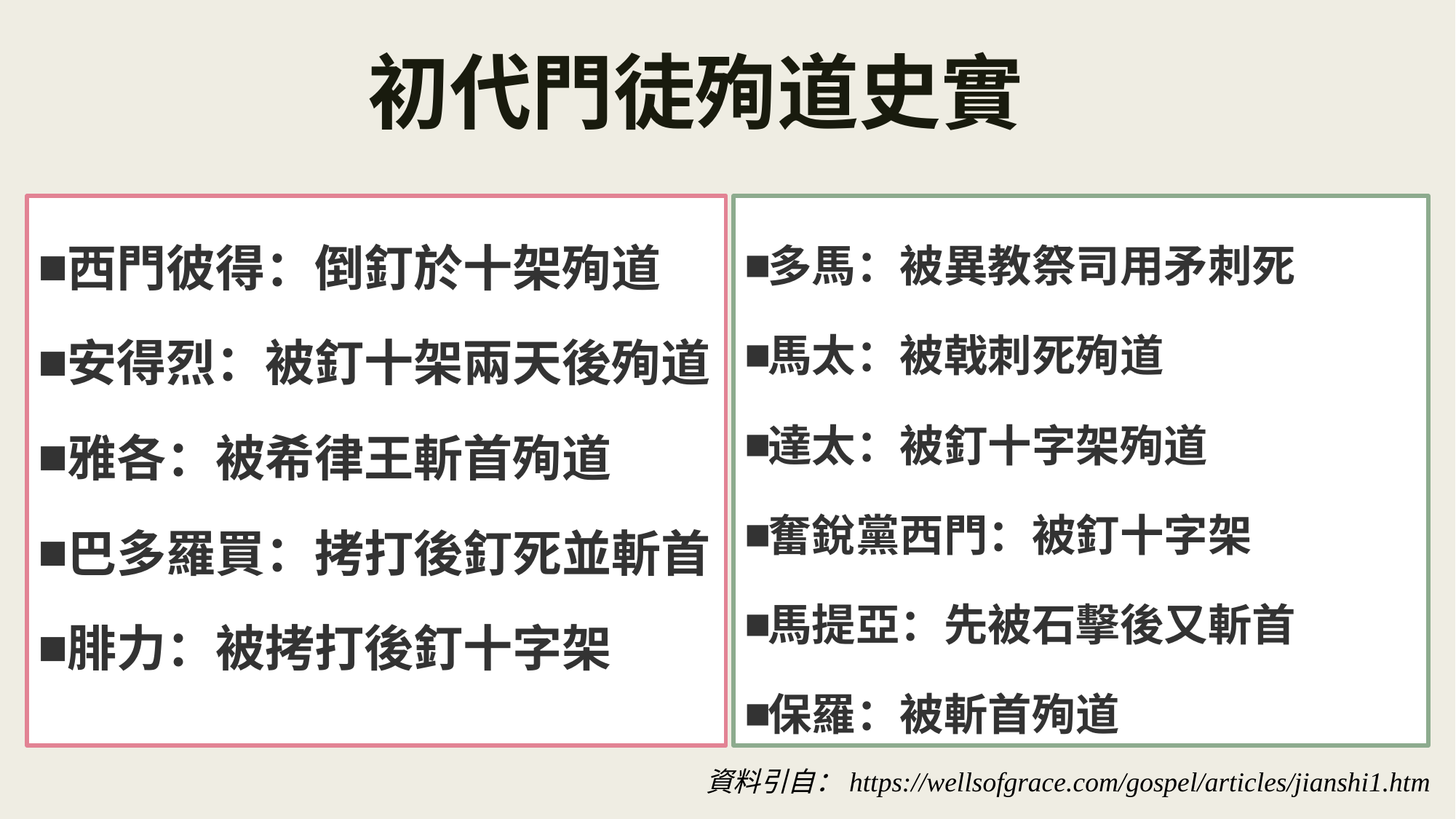

# 初代門徒殉道史實
西門彼得：倒釘於十架殉道
安得烈：被釘十架兩天後殉道
雅各：被希律王斬首殉道
巴多羅買：拷打後釘死並斬首
腓力：被拷打後釘十字架

多馬：被異教祭司用矛刺死
馬太：被戟刺死殉道
達太：被釘十字架殉道
奮銳黨西門：被釘十字架
馬提亞：先被石擊後又斬首
保羅：被斬首殉道

資料引自：https://wellsofgrace.com/gospel/articles/jianshi1.htm